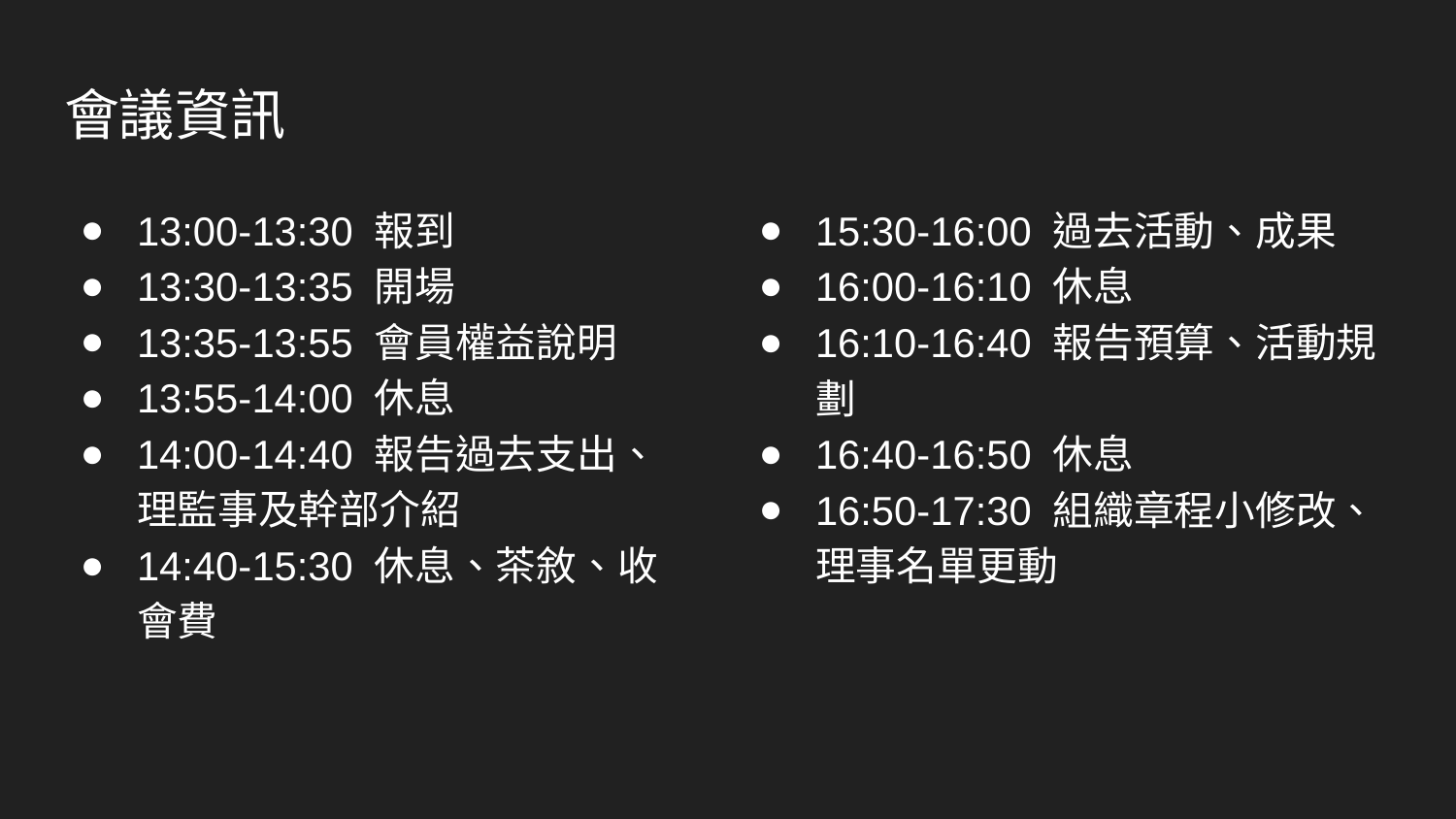

# 會議資訊
13:00-13:30 報到
13:30-13:35 開場
13:35-13:55 會員權益說明
13:55-14:00 休息
14:00-14:40 報告過去支出、理監事及幹部介紹
14:40-15:30 休息、茶敘、收會費
15:30-16:00 過去活動、成果
16:00-16:10 休息
16:10-16:40 報告預算、活動規劃
16:40-16:50 休息
16:50-17:30 組織章程小修改、理事名單更動